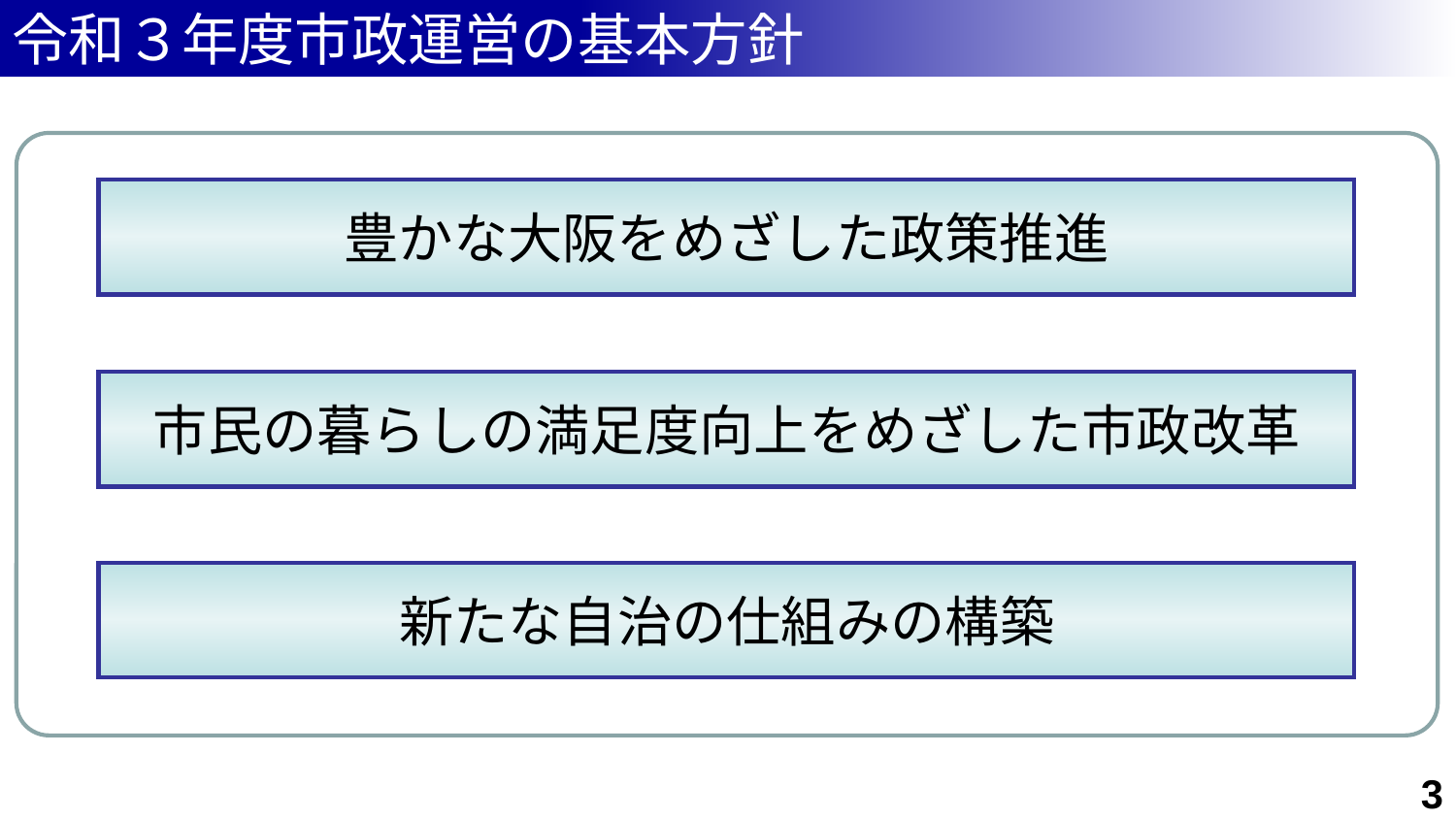

令和３年度市政運営の基本方針

豊かな大阪をめざした政策推進
市民の暮らしの満足度向上をめざした市政改革
新たな自治の仕組みの構築
3